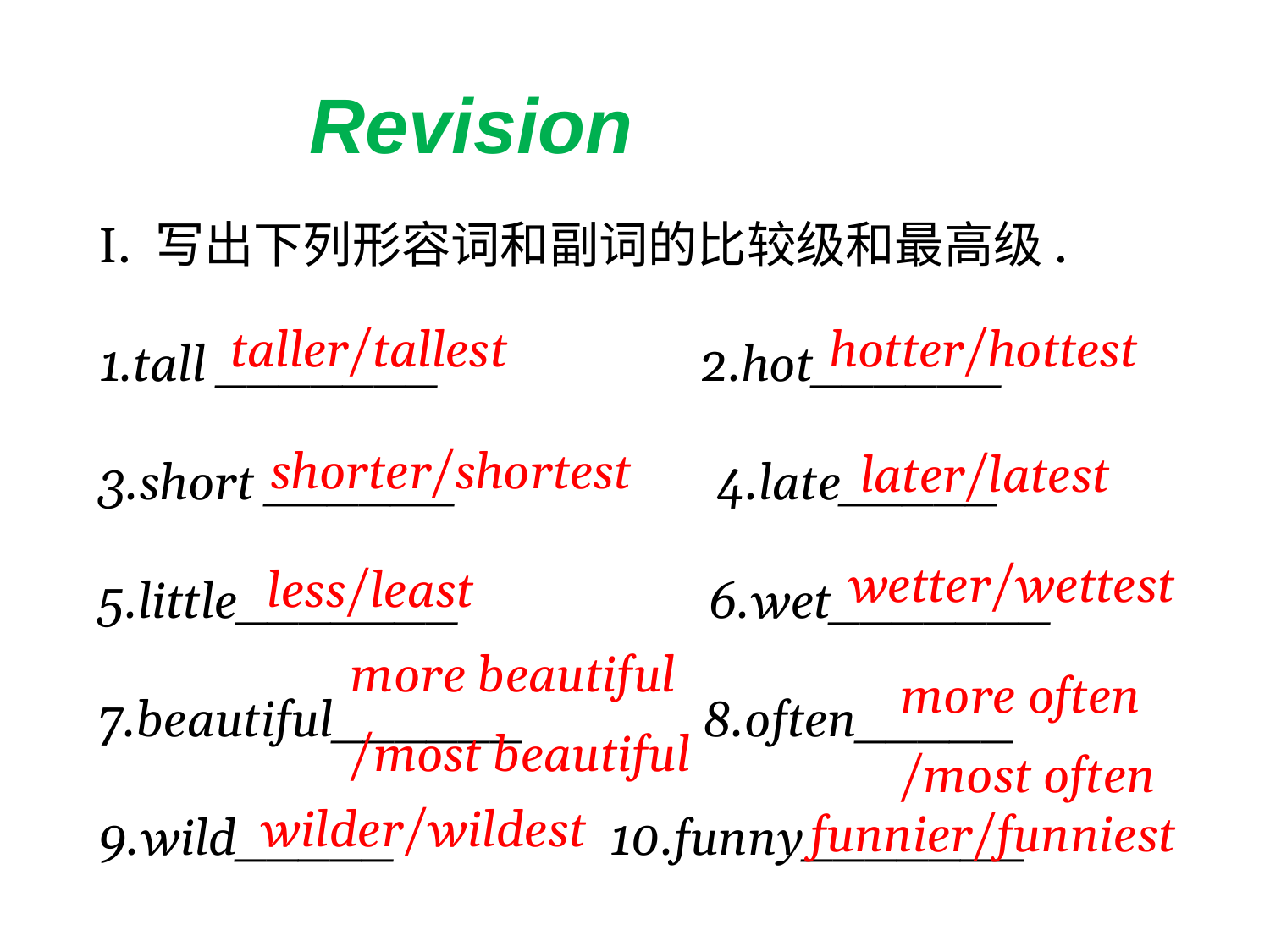

Revision
I. 写出下列形容词和副词的比较级和最高级.
1.tall _______                      2.hot______
3.short ______                      4.late_____
5.little_______                     6.wet_______
7.beautiful______               8.often_____
9.wild_____                  10.funny_______
taller/tallest
hotter/hottest
shorter/shortest
later/latest
wetter/wettest
less/least
more beautiful
/most beautiful
more often
/most often
wilder/wildest
funnier/funniest